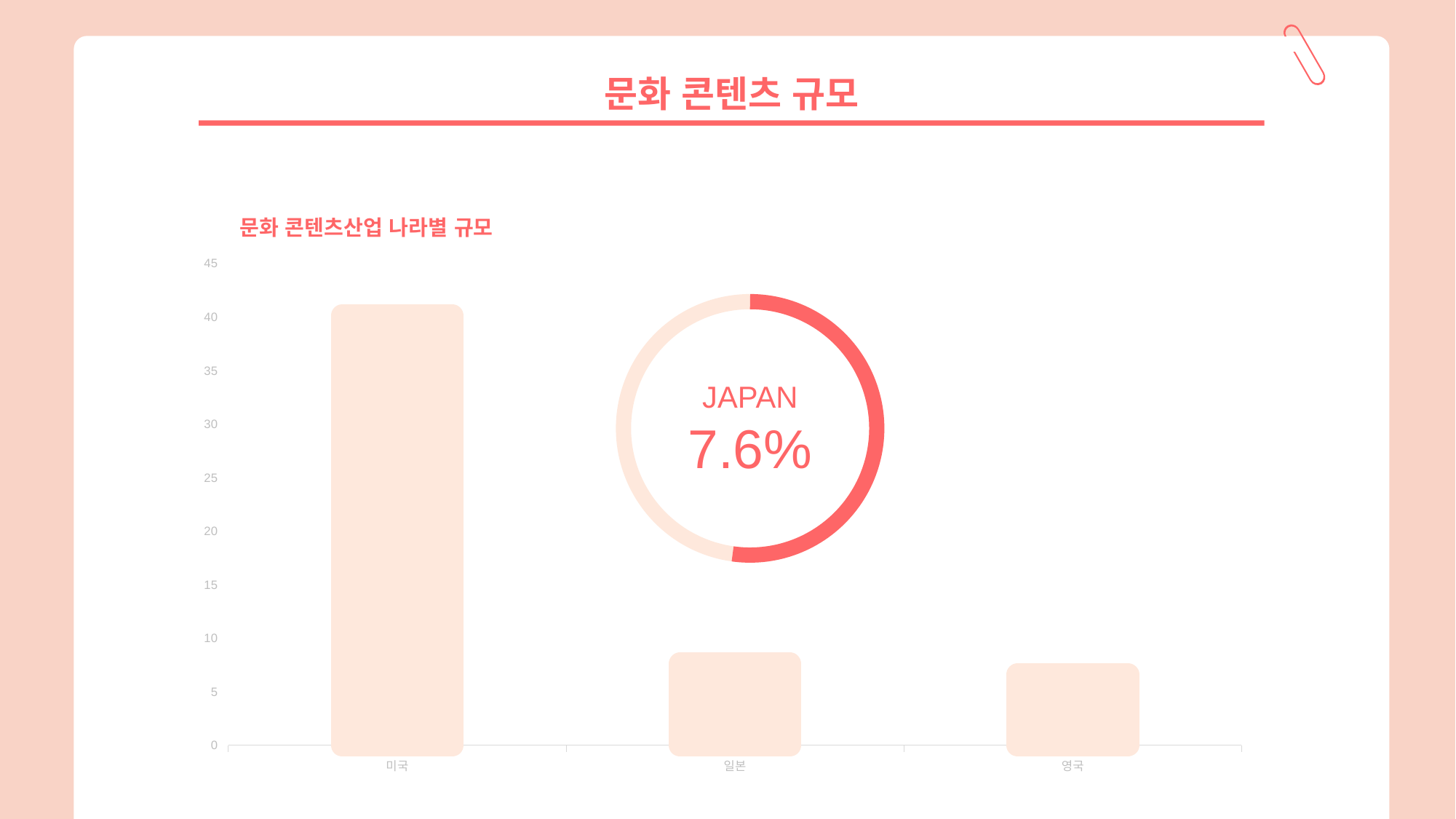

문화 콘텐츠 규모

### Chart

| Category | 수량 |
|---|---|
| 미국 | 40.1 |
| 일본 | 7.6 |
| 영국 | 6.6 |
문화 콘텐츠산업 나라별 규모
JAPAN
7.6%